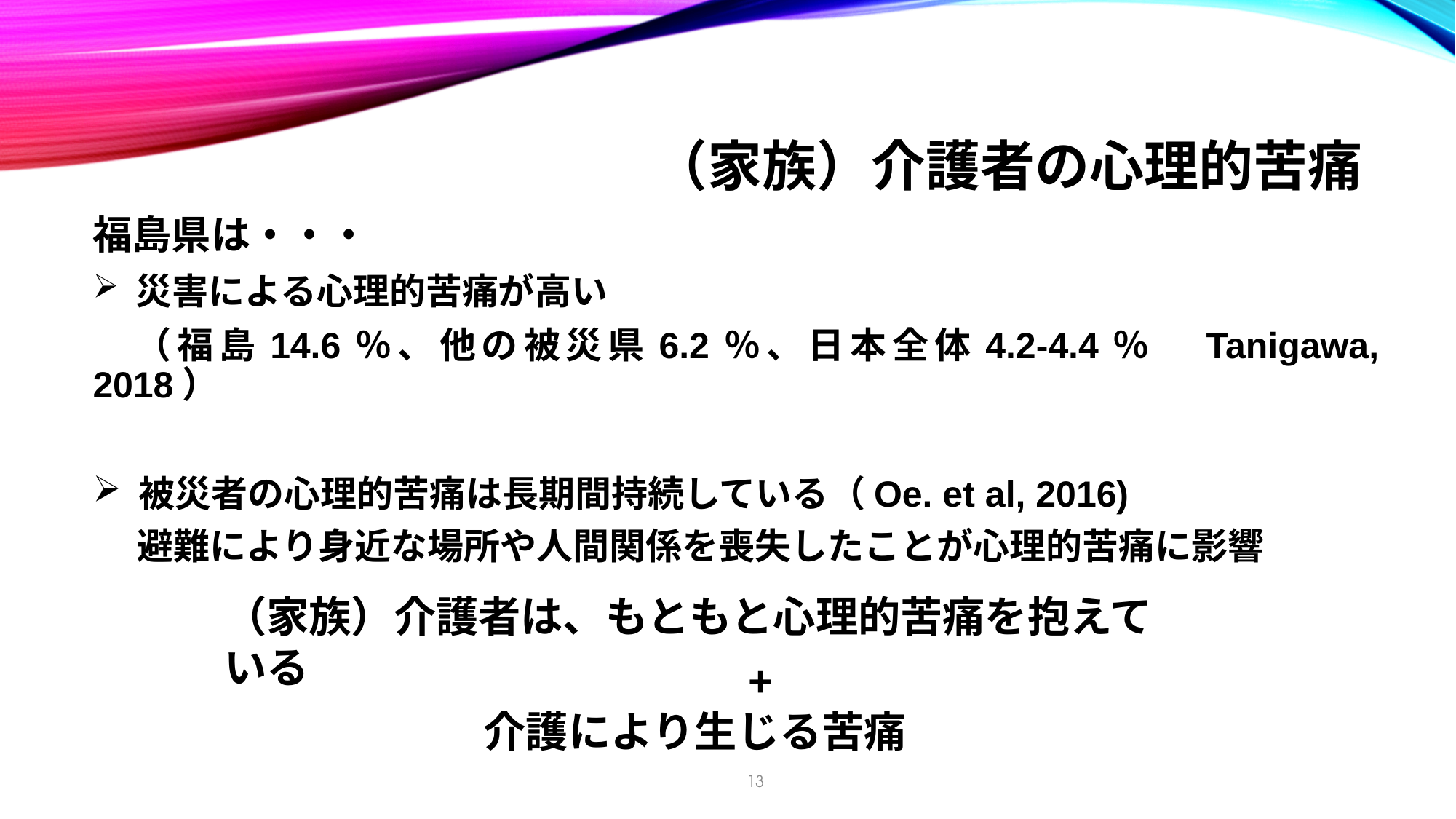

# （家族）介護者の心理的苦痛

福島県は・・・
 災害による心理的苦痛が高い
　（福島14.6％、他の被災県6.2％、日本全体4.2-4.4％　Tanigawa, 2018）

 被災者の心理的苦痛は長期間持続している（Oe. et al, 2016)
　 避難により身近な場所や人間関係を喪失したことが心理的苦痛に影響

（家族）介護者は、もともと心理的苦痛を抱えている
　　　　　　+
介護により生じる苦痛

13